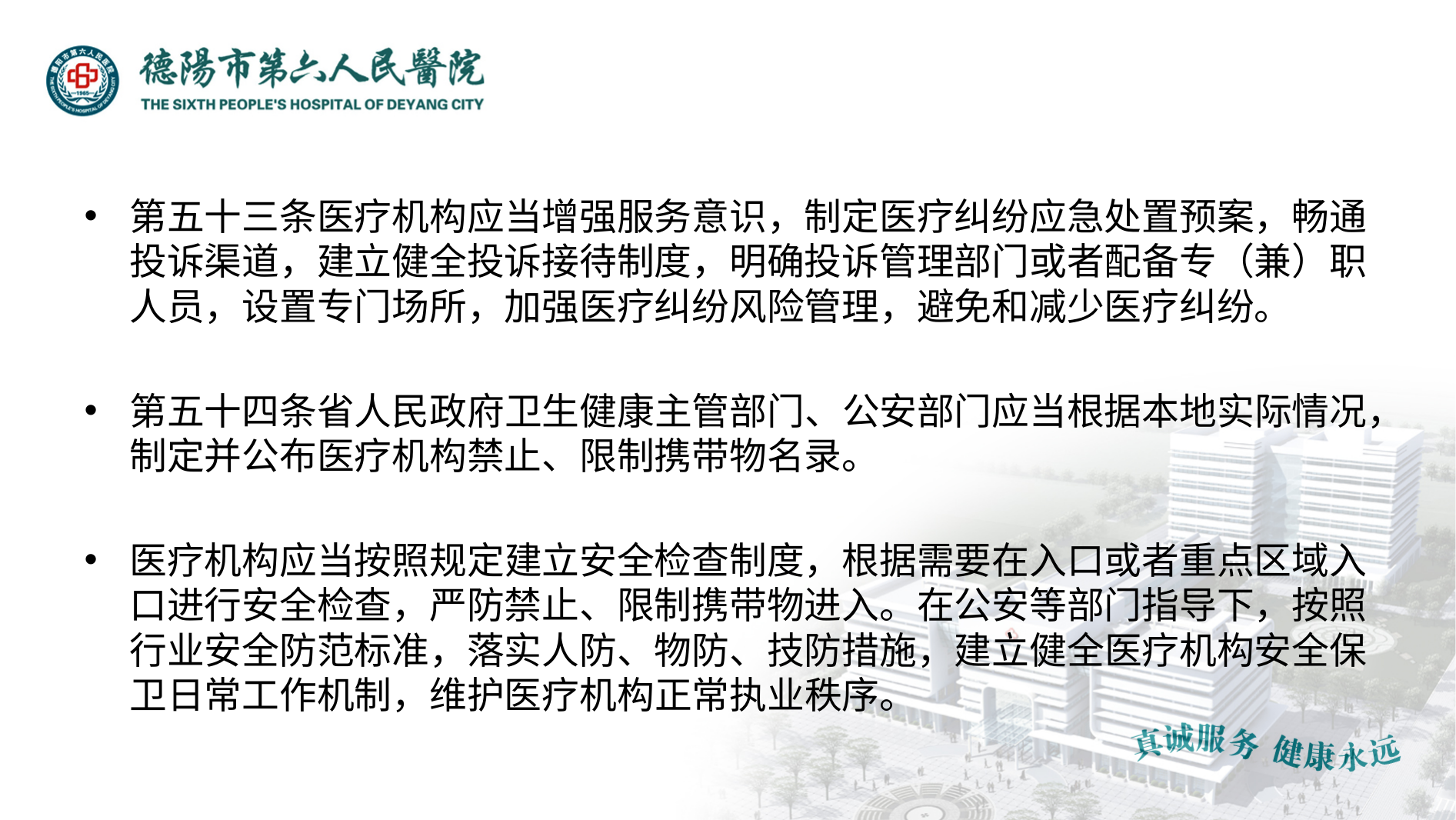

#
第五十三条医疗机构应当增强服务意识，制定医疗纠纷应急处置预案，畅通投诉渠道，建立健全投诉接待制度，明确投诉管理部门或者配备专（兼）职人员，设置专门场所，加强医疗纠纷风险管理，避免和减少医疗纠纷。

第五十四条省人民政府卫生健康主管部门、公安部门应当根据本地实际情况，制定并公布医疗机构禁止、限制携带物名录。

医疗机构应当按照规定建立安全检查制度，根据需要在入口或者重点区域入口进行安全检查，严防禁止、限制携带物进入。在公安等部门指导下，按照行业安全防范标准，落实人防、物防、技防措施，建立健全医疗机构安全保卫日常工作机制，维护医疗机构正常执业秩序。